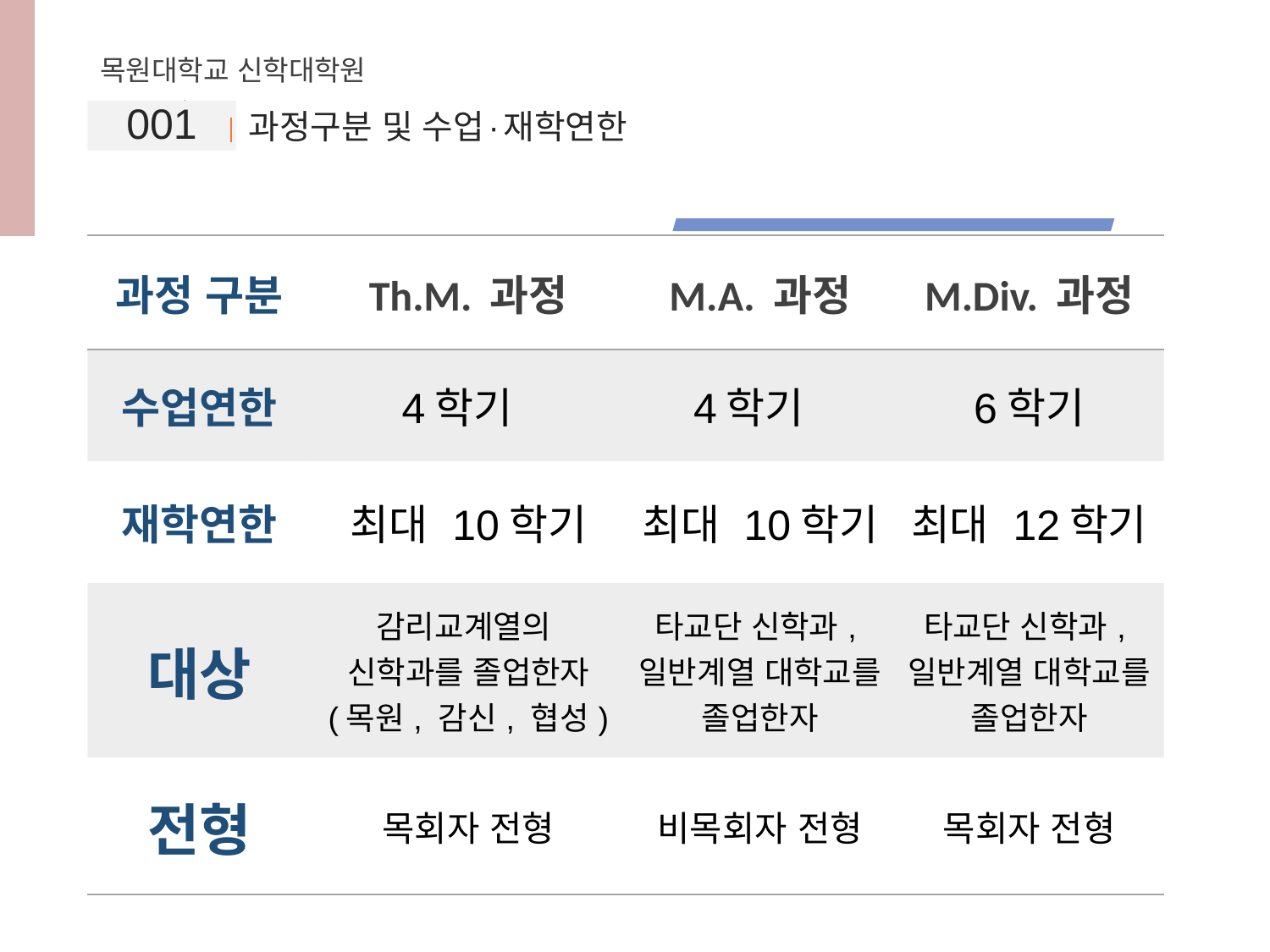

목원대학교 신학대학원
001
# 과정구분 및 수업·재학연한
| 과정 구분 | Th.M. 과정 |  | M.A. 과정 | M.Div. 과정 |
| --- | --- | --- | --- | --- |
| 수업연한 | 4학기 | 4학기 |  | 6학기 |
| 재학연한 | 최대 10학기 |  | 최대 10학기 | 최대 12학기 |
| 대상 | 감리교계열의 신학과를 졸업한자 (목원, 감신, 협성) |  | 타교단 신학과, 일반계열 대학교를 졸업한자 | 타교단 신학과, 일반계열 대학교를 졸업한자 |
| 전형 | 목회자 전형 |  | 비목회자 전형 | 목회자 전형 |